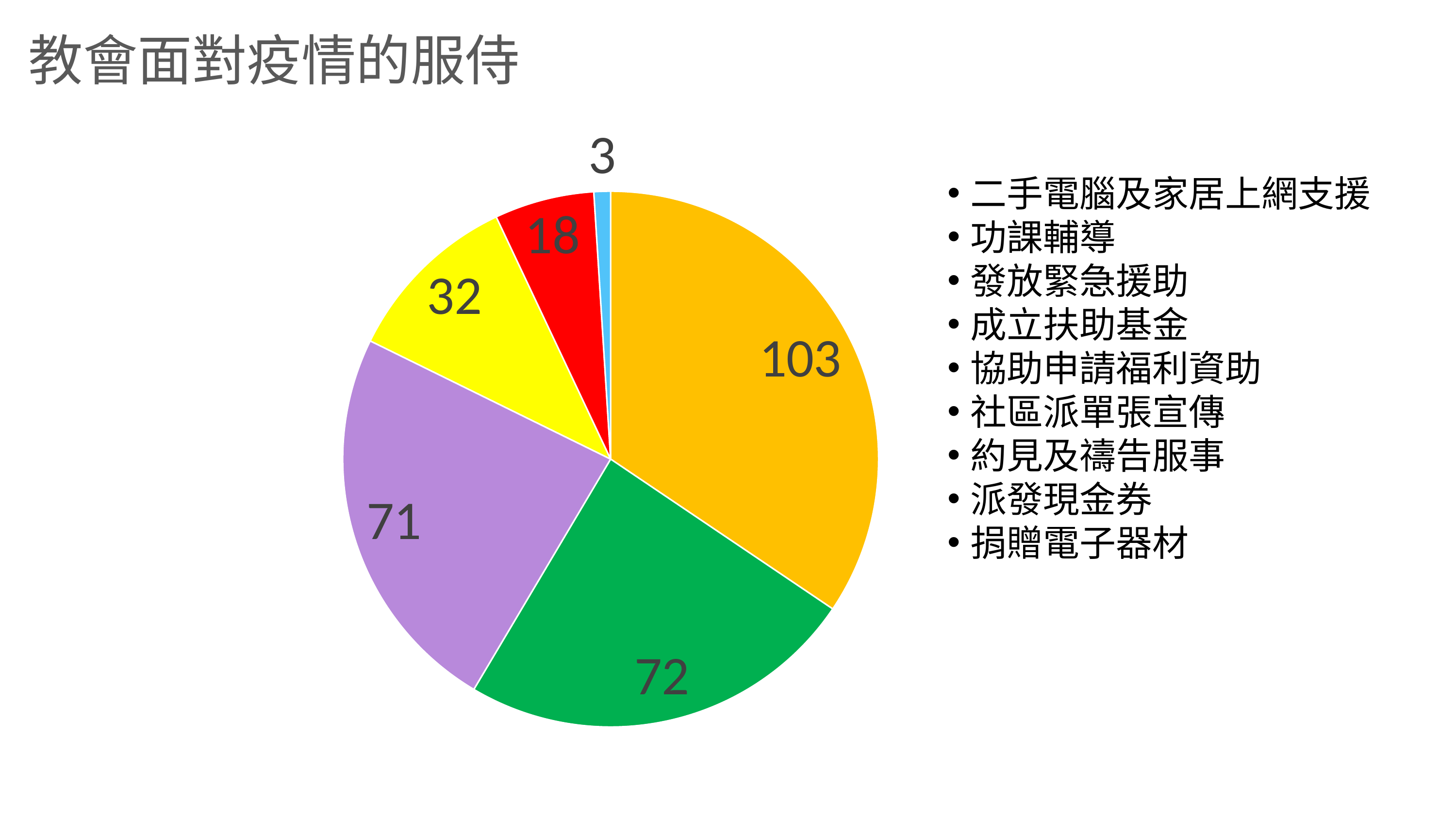

### Chart:

| Category | 教會面對疫情的服侍 |
|---|---|
| 派發抗疫物資 | 103.0 |
| 派發糧食 | 72.0 |
| 探訪 | 71.0 |
| 輔導 | 32.0 |
| 託兒 | 18.0 |
| 面試/就業訓練 | 3.0 |
二手電腦及家居上網支援
功課輔導
發放緊急援助
成立扶助基金
協助申請福利資助
社區派單張宣傳
約見及禱告服事
派發現金券
捐贈電子器材